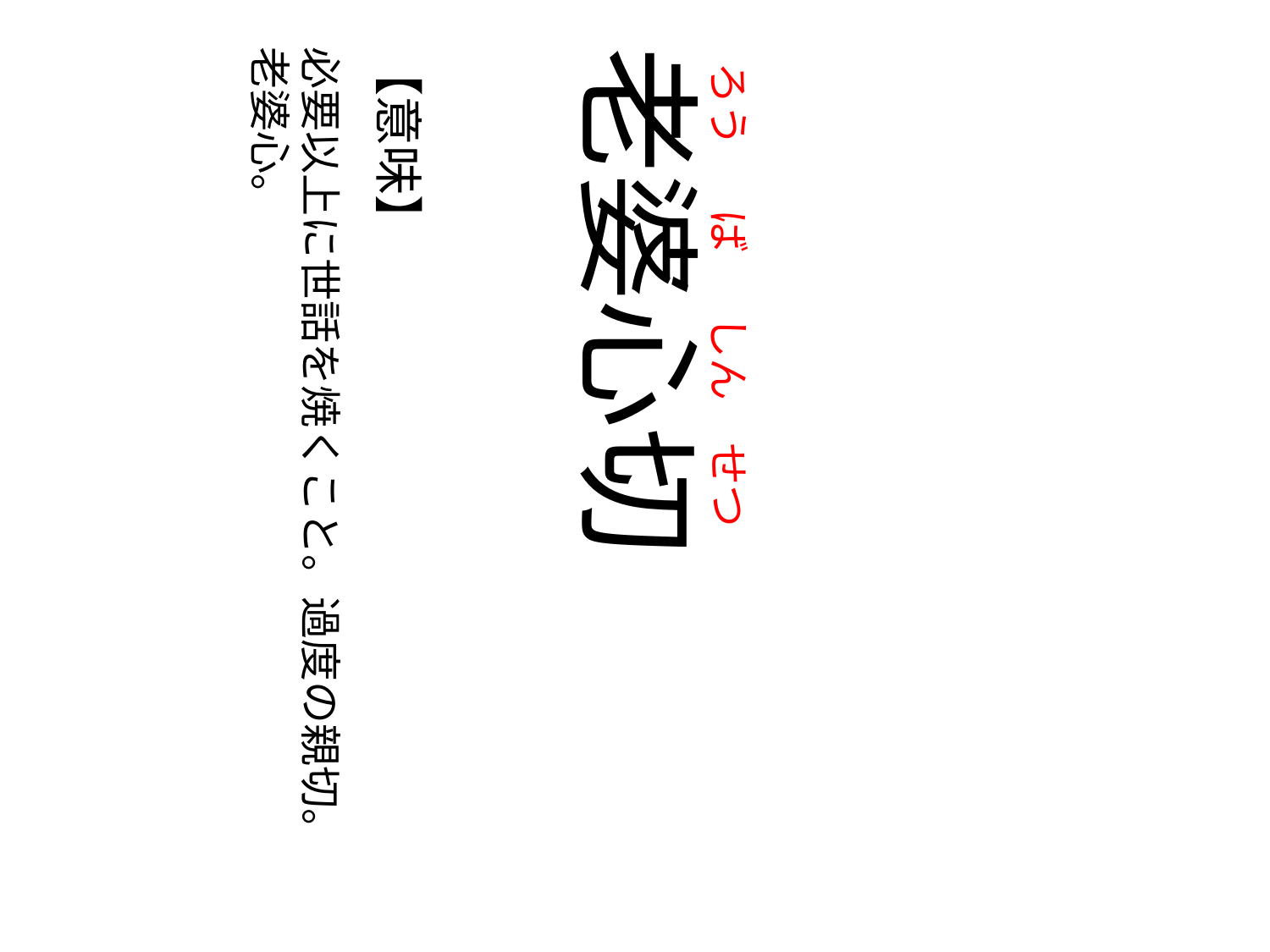

じょう
じょう
じょう
の
じょう
じょう
じょう
の
じょう
じょう
じょう
の
じょう
じょう
じょう
ろう
の
ば
の
しん
の
せつ
必要以上に世話を焼くこと。過度の親切。
老婆心。
【意味】
老婆心切